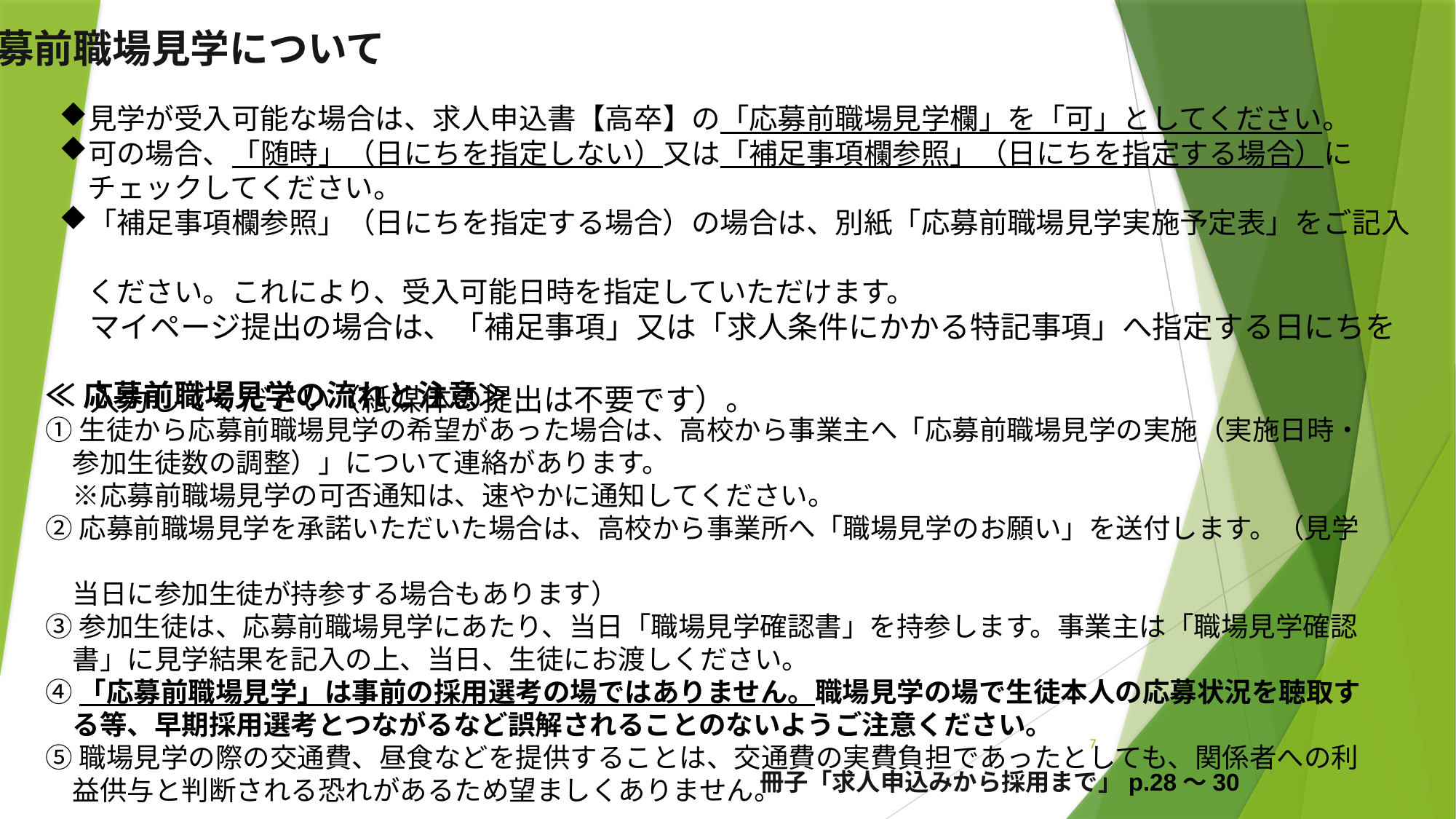

２-４.応募前職場見学について
見学が受入可能な場合は、求人申込書【高卒】の「応募前職場見学欄」を「可」としてください。
可の場合、「随時」（日にちを指定しない）又は「補足事項欄参照」（日にちを指定する場合）に
　チェックしてください。
「補足事項欄参照」（日にちを指定する場合）の場合は、別紙「応募前職場見学実施予定表」をご記入
　ください。これにより、受入可能日時を指定していただけます。
　マイページ提出の場合は、「補足事項」又は「求人条件にかかる特記事項」へ指定する日にちを
　入力してください（紙媒体の提出は不要です）。

≪応募前職場見学の流れと注意≫
①生徒から応募前職場見学の希望があった場合は、高校から事業主へ「応募前職場見学の実施（実施日時・
　参加生徒数の調整）」について連絡があります。
　※応募前職場見学の可否通知は、速やかに通知してください。
②応募前職場見学を承諾いただいた場合は、高校から事業所へ「職場見学のお願い」を送付します。（見学
　当日に参加生徒が持参する場合もあります）
③参加生徒は、応募前職場見学にあたり、当日「職場見学確認書」を持参します。事業主は「職場見学確認
　書」に見学結果を記入の上、当日、生徒にお渡しください。
④「応募前職場見学」は事前の採用選考の場ではありません。職場見学の場で生徒本人の応募状況を聴取す
　る等、早期採用選考とつながるなど誤解されることのないようご注意ください。
⑤職場見学の際の交通費、昼食などを提供することは、交通費の実費負担であったとしても、関係者への利
　益供与と判断される恐れがあるため望ましくありません。
7
冊子「求人申込みから採用まで」p.28～30